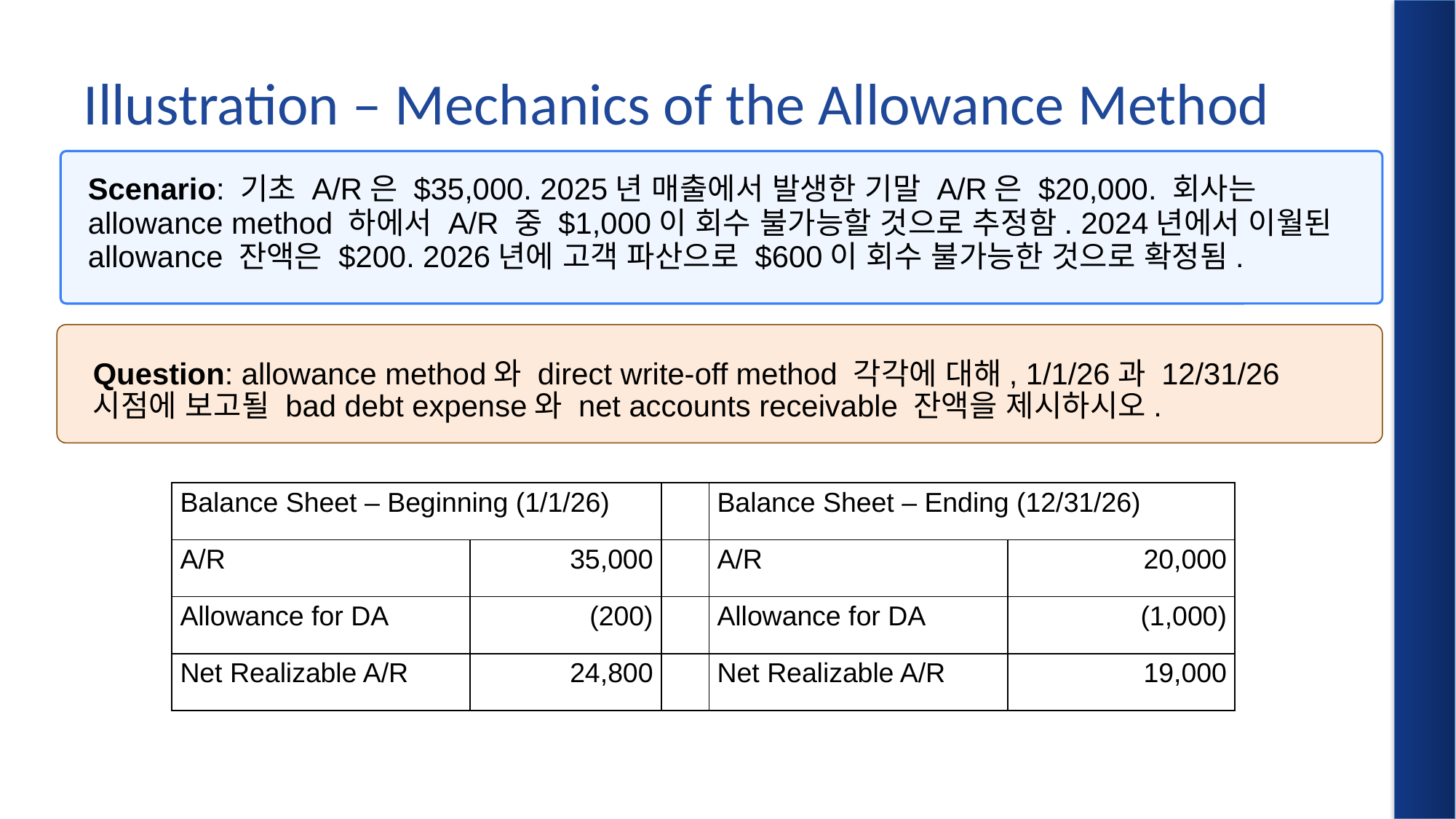

# Illustration – Mechanics of the Allowance Method

Scenario: 기초 A/R은 $35,000. 2025년 매출에서 발생한 기말 A/R은 $20,000. 회사는 allowance method 하에서 A/R 중 $1,000이 회수 불가능할 것으로 추정함. 2024년에서 이월된 allowance 잔액은 $200. 2026년에 고객 파산으로 $600이 회수 불가능한 것으로 확정됨.

Question: allowance method와 direct write-off method 각각에 대해, 1/1/26과 12/31/26 시점에 보고될 bad debt expense와 net accounts receivable 잔액을 제시하시오.

| Balance Sheet – Beginning (1/1/26) |  |  | Balance Sheet – Ending (12/31/26) |  |
| --- | --- | --- | --- | --- |
| A/R | 35,000 |  | A/R | 20,000 |
| Allowance for DA | (200) |  | Allowance for DA | (1,000) |
| Net Realizable A/R | 24,800 |  | Net Realizable A/R | 19,000 |